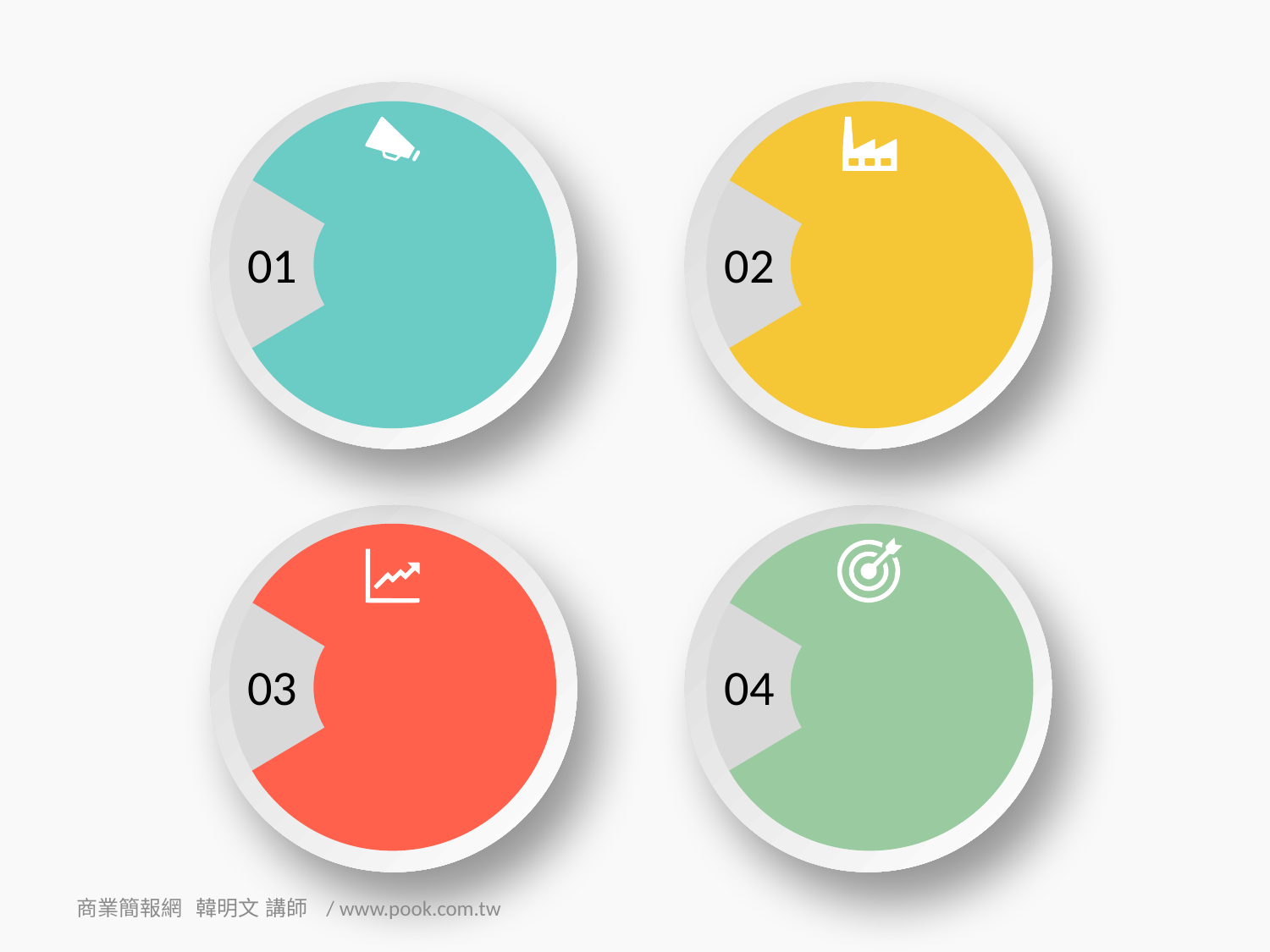

01
02

03
04
商業簡報網  韓明文 講師  / www.pook.com.tw